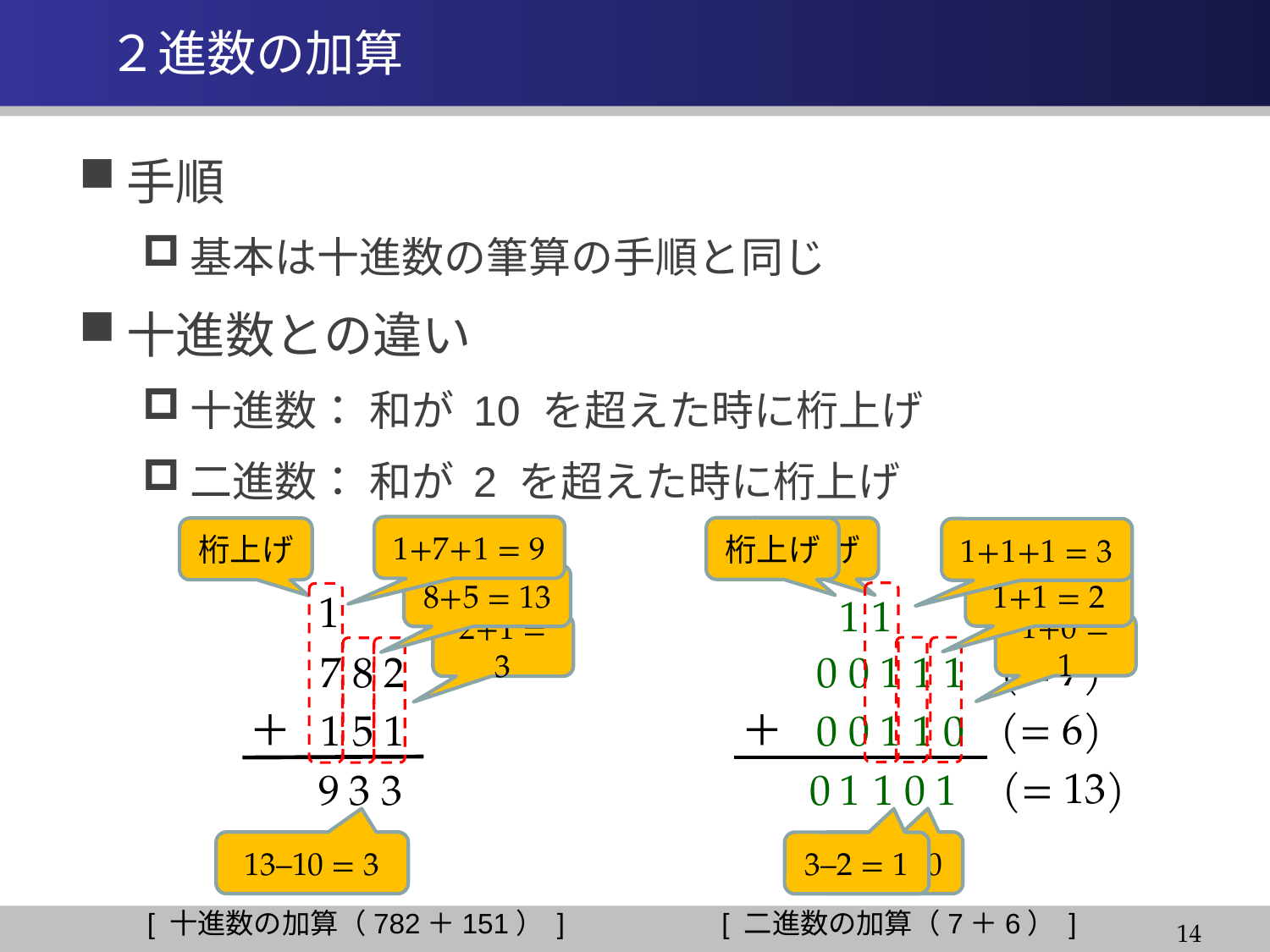

# ２進数の加算
手順
基本は十進数の筆算の手順と同じ
十進数との違い
十進数： 和が 10 を超えた時に桁上げ
二進数： 和が 2 を超えた時に桁上げ
1+7+1 = 9
桁上げ
桁上げ
桁上げ
1+1+1 = 3
1+1 = 2
8+5 = 13
1

1
1
1+0 = 1
2+1 = 3

(= 7)

7 8 2
0 0 1 1 1
(= 6)
＋
1 5 1
＋
0 0 1 1 0
(= 13)
9
3
3
0
1
1
0
1
13–10 = 3
2–2 = 0
3–2 = 1
[ 十進数の加算（782＋151） ]
[ 二進数の加算（7＋6） ]
14